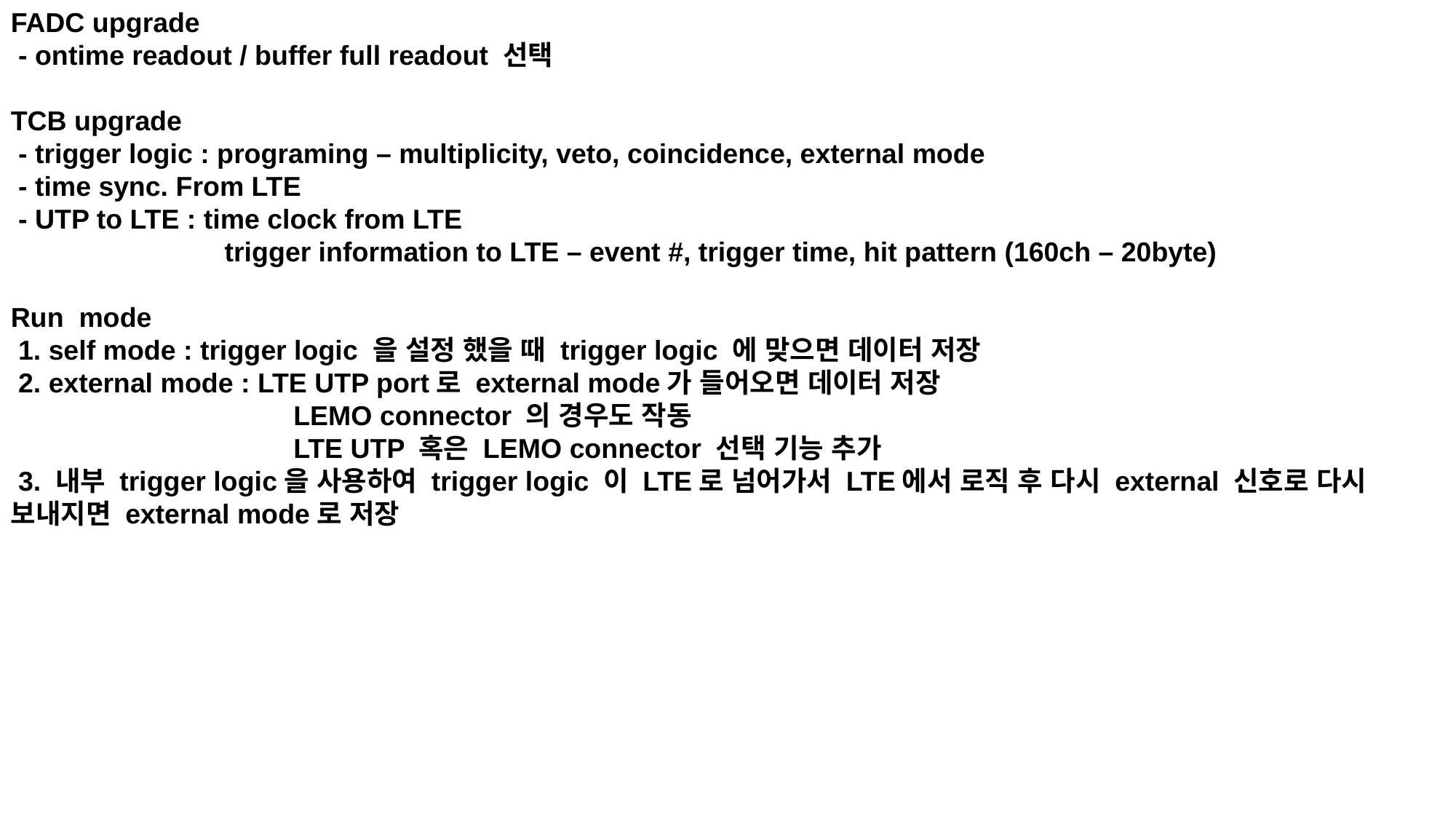

FADC upgrade
 - ontime readout / buffer full readout 선택

TCB upgrade
 - trigger logic : programing – multiplicity, veto, coincidence, external mode
 - time sync. From LTE
 - UTP to LTE : time clock from LTE
                            trigger information to LTE – event #, trigger time, hit pattern (160ch – 20byte)

Run  mode
 1. self mode : trigger logic 을 설정 했을 때 trigger logic 에 맞으면 데이터 저장
 2. external mode : LTE UTP port로 external mode가 들어오면 데이터 저장
                                     LEMO connector 의 경우도 작동
                                     LTE UTP 혹은 LEMO connector 선택 기능 추가
 3. 내부 trigger logic을 사용하여 trigger logic 이 LTE로 넘어가서 LTE에서 로직 후 다시 external 신호로 다시 보내지면 external mode로 저장